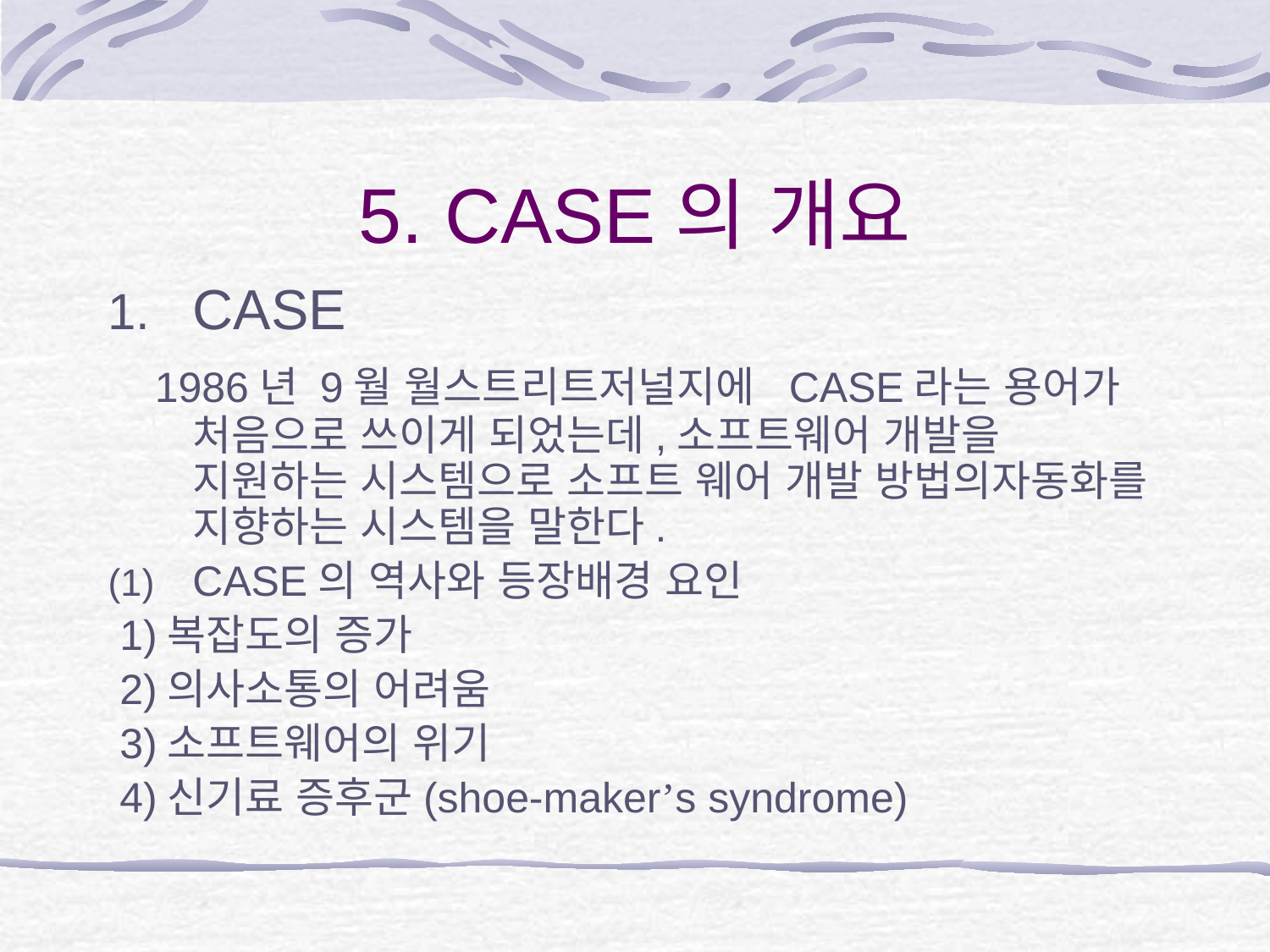

# 5. CASE의 개요
CASE
   1986년 9월 월스트리트저널지에  CASE라는 용어가 처음으로 쓰이게 되었는데,소프트웨어 개발을 지원하는 시스템으로 소프트 웨어 개발 방법의자동화를 지향하는 시스템을 말한다.
CASE의 역사와 등장배경 요인
 1)복잡도의 증가
 2)의사소통의 어려움
 3)소프트웨어의 위기
 4)신기료 증후군(shoe-maker’s syndrome)